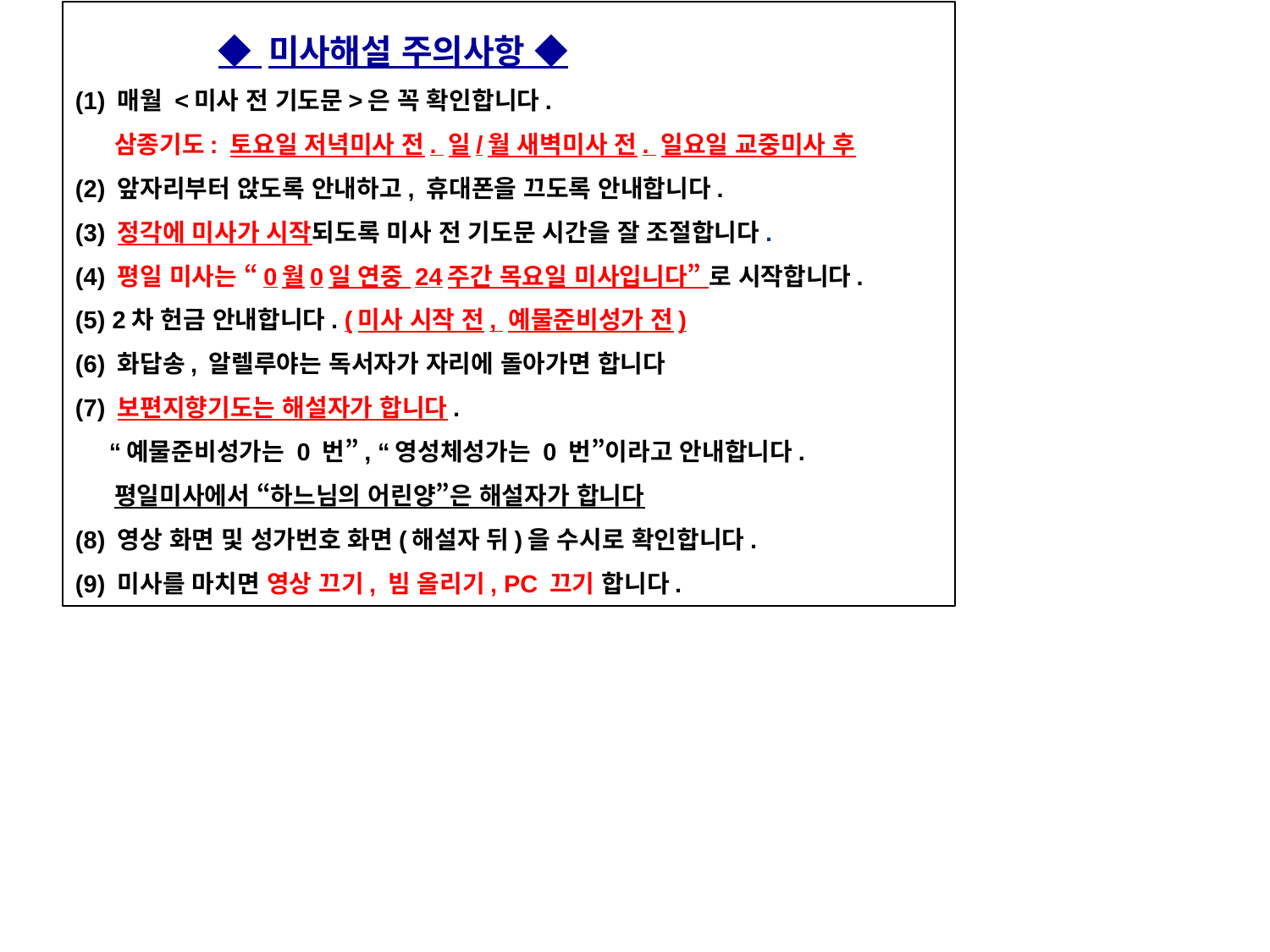

# ◆ 미사해설 주의사항 ◆ (1) 매월 <미사 전 기도문>은 꼭 확인합니다. 삼종기도: 토요일 저녁미사 전. 일/월 새벽미사 전. 일요일 교중미사 후 (2) 앞자리부터 앉도록 안내하고, 휴대폰을 끄도록 안내합니다. (3) 정각에 미사가 시작되도록 미사 전 기도문 시간을 잘 조절합니다. (4) 평일 미사는 “0월0일 연중 24주간 목요일 미사입니다” 로 시작합니다. (5) 2차 헌금 안내합니다. (미사 시작 전, 예물준비성가 전) (6) 화답송, 알렐루야는 독서자가 자리에 돌아가면 합니다 (7) 보편지향기도는 해설자가 합니다. “예물준비성가는 0 번”, “영성체성가는 0 번”이라고 안내합니다. 평일미사에서 “하느님의 어린양”은 해설자가 합니다 (8) 영상 화면 및 성가번호 화면(해설자 뒤)을 수시로 확인합니다. (9) 미사를 마치면 영상 끄기, 빔 올리기, PC 끄기 합니다.